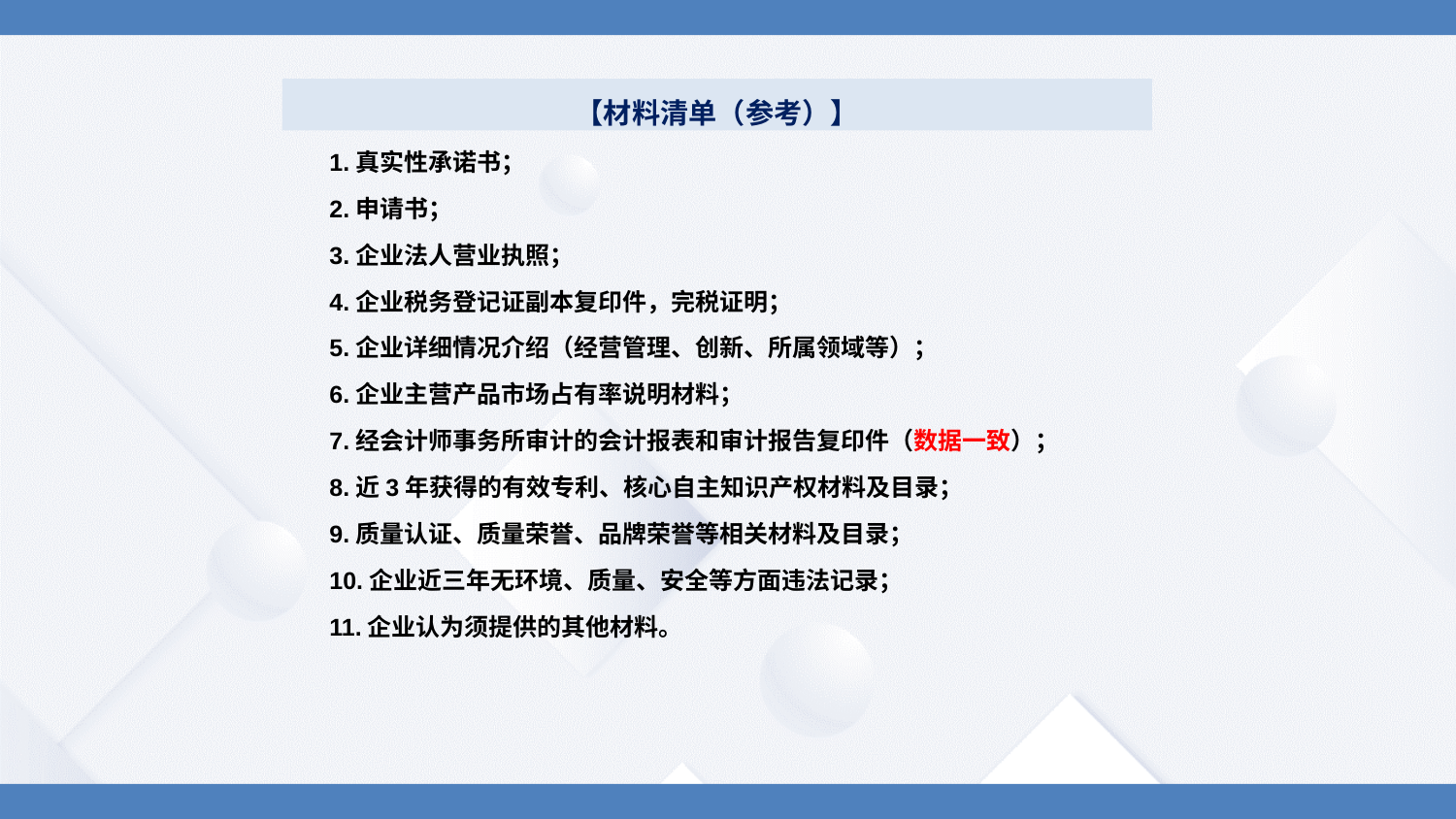

【材料清单（参考）】
1.真实性承诺书；
2.申请书；
3.企业法人营业执照；
4.企业税务登记证副本复印件，完税证明；
5.企业详细情况介绍（经营管理、创新、所属领域等）；
6.企业主营产品市场占有率说明材料；
7.经会计师事务所审计的会计报表和审计报告复印件（数据一致）；
8.近3年获得的有效专利、核心自主知识产权材料及目录；
9.质量认证、质量荣誉、品牌荣誉等相关材料及目录；
10.企业近三年无环境、质量、安全等方面违法记录；
11.企业认为须提供的其他材料。